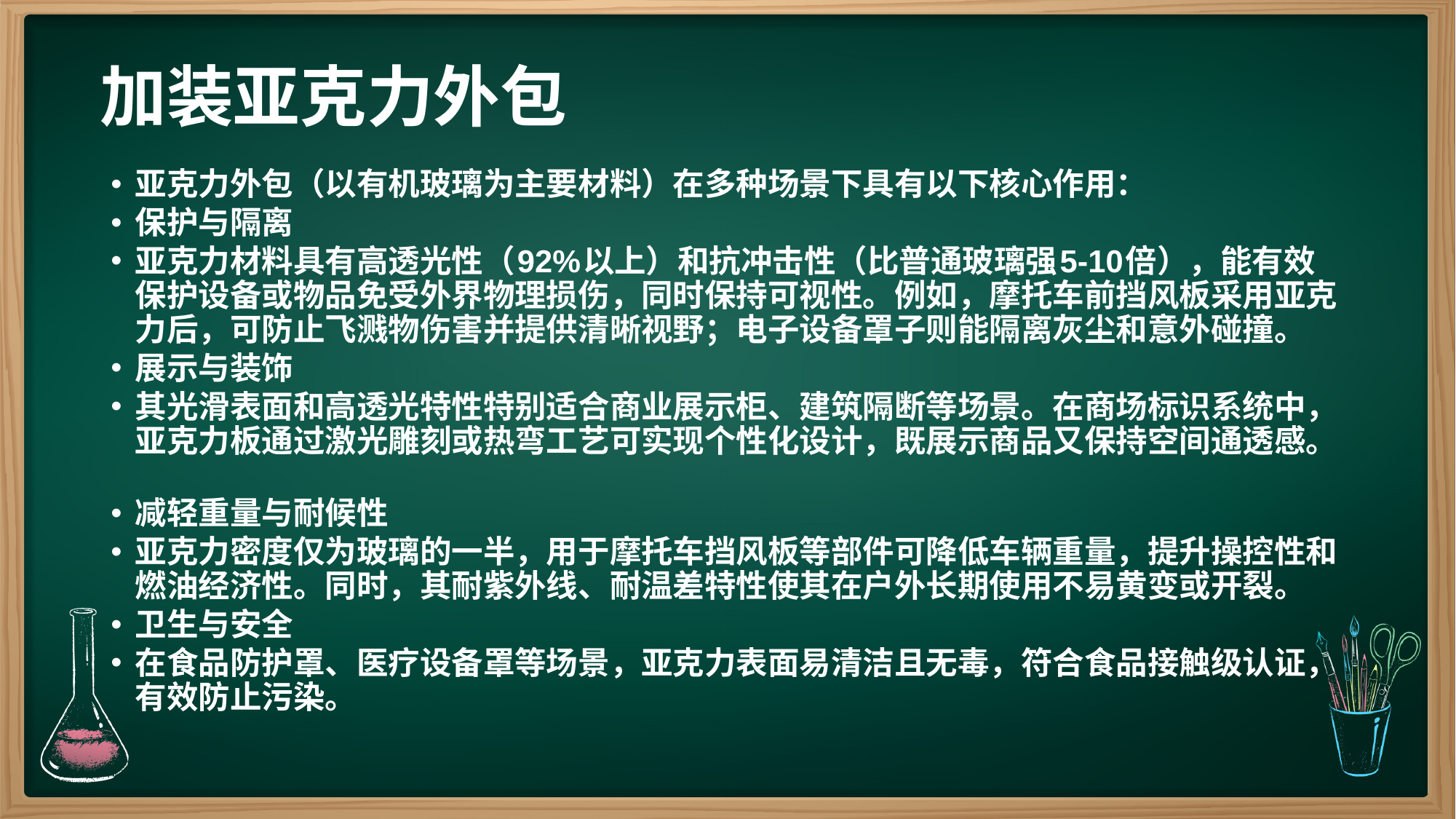

# 加装亚克力外包

亚克力外包（以有机玻璃为主要材料）在多种场景下具有以下核心作用：
保护与隔离
亚克力材料具有高透光性（92%以上）和抗冲击性（比普通玻璃强5-10倍），能有效保护设备或物品免受外界物理损伤，同时保持可视性。例如，摩托车前挡风板采用亚克力后，可防止飞溅物伤害并提供清晰视野；电子设备罩子则能隔离灰尘和意外碰撞。 ‌
展示与装饰
其光滑表面和高透光特性特别适合商业展示柜、建筑隔断等场景。在商场标识系统中，亚克力板通过激光雕刻或热弯工艺可实现个性化设计，既展示商品又保持空间通透感。 ‌
减轻重量与耐候性
亚克力密度仅为玻璃的一半，用于摩托车挡风板等部件可降低车辆重量，提升操控性和燃油经济性。同时，其耐紫外线、耐温差特性使其在户外长期使用不易黄变或开裂。 ‌
卫生与安全
在食品防护罩、医疗设备罩等场景，亚克力表面易清洁且无毒，符合食品接触级认证，有效防止污染。 ‌